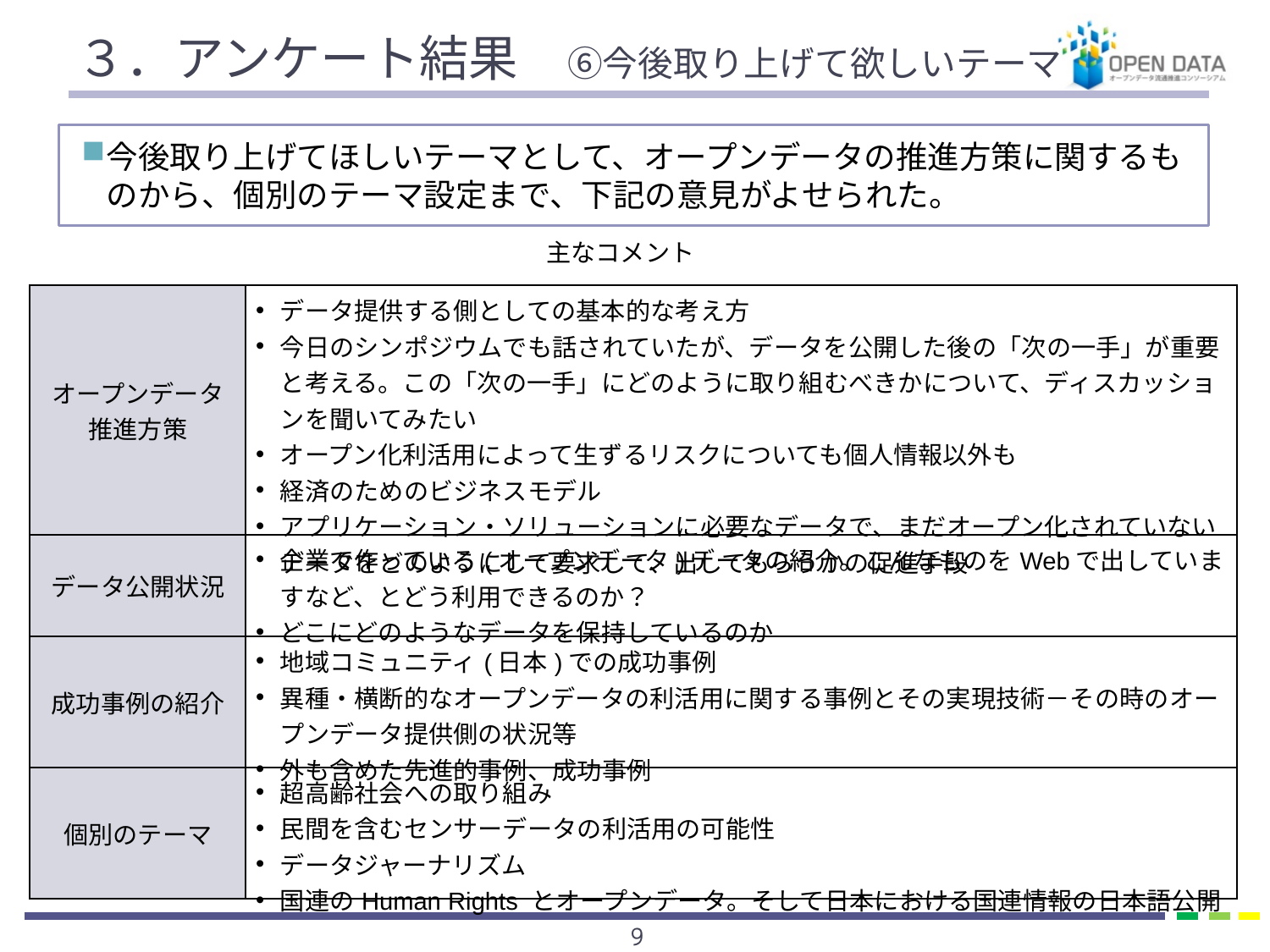

# ３．アンケート結果　⑥今後取り上げて欲しいテーマ

今後取り上げてほしいテーマとして、オープンデータの推進方策に関するものから、個別のテーマ設定まで、下記の意見がよせられた。
主なコメント
| オープンデータ 推進方策 | データ提供する側としての基本的な考え方 今日のシンポジウムでも話されていたが、データを公開した後の「次の一手」が重要と考える。この「次の一手」にどのように取り組むべきかについて、ディスカッションを聞いてみたい オープン化利活用によって生ずるリスクについても個人情報以外も 経済のためのビジネスモデル アプリケーション・ソリューションに必要なデータで、まだオープン化されていないデータをどのようにして要求して、出してもらうかの促進手段 |
| --- | --- |
| データ公開状況 | 企業で作っている(オープンデータ)データの紹介。こんなものをWebで出していますなど、とどう利用できるのか？ どこにどのようなデータを保持しているのか |
| 成功事例の紹介 | 地域コミュニティ(日本)での成功事例 異種・横断的なオープンデータの利活用に関する事例とその実現技術－その時のオープンデータ提供側の状況等 外も含めた先進的事例、成功事例 |
| 個別のテーマ | 超高齢社会への取り組み 民間を含むセンサーデータの利活用の可能性 データジャーナリズム 国連のHuman Rights とオープンデータ。そして日本における国連情報の日本語公開 |
9